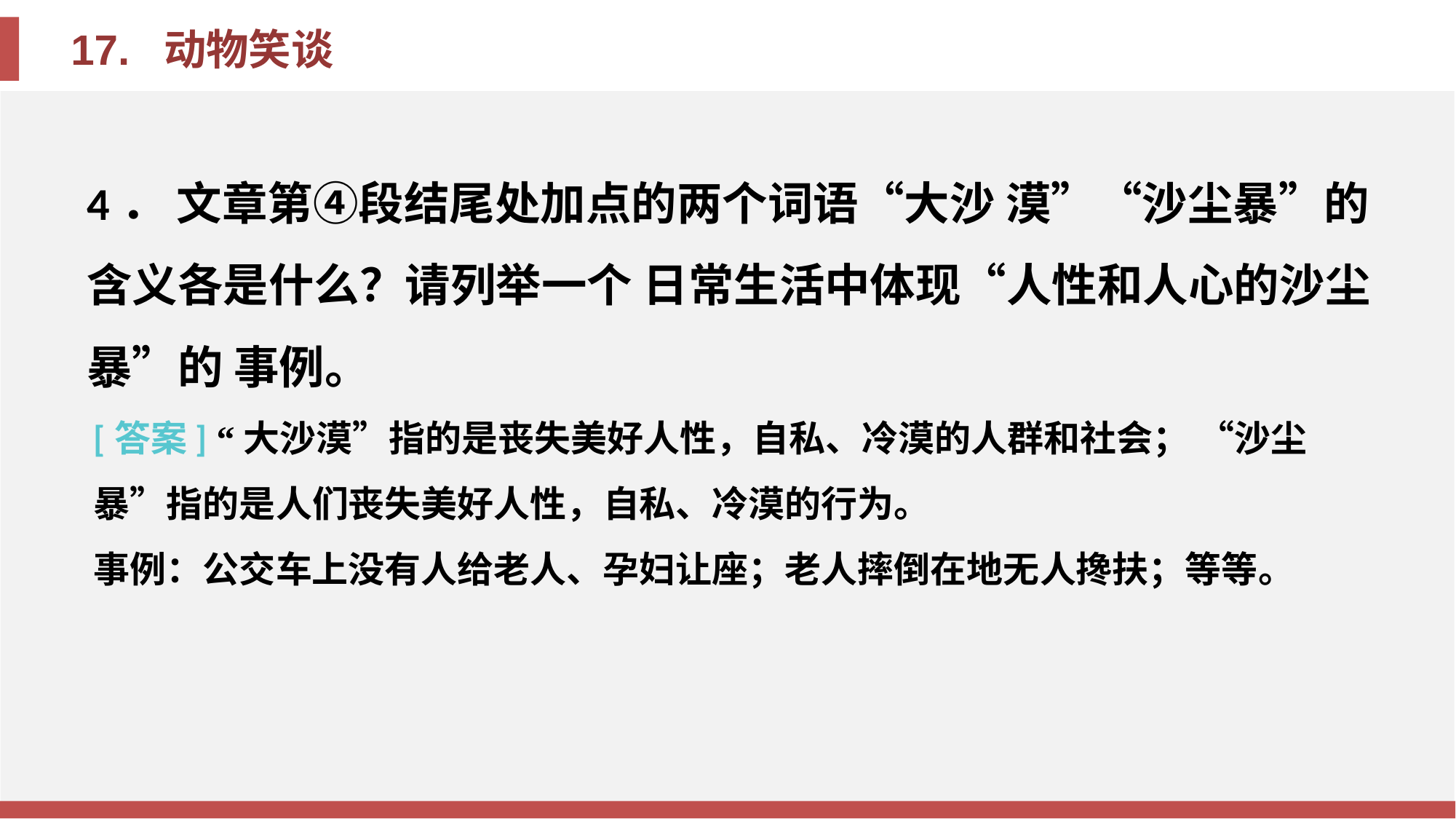

4． 文章第④段结尾处加点的两个词语“大沙 漠”“沙尘暴”的含义各是什么？请列举一个 日常生活中体现“人性和人心的沙尘暴”的 事例。
[答案] “大沙漠”指的是丧失美好人性，自私、冷漠的人群和社会； “沙尘暴”指的是人们丧失美好人性，自私、冷漠的行为。
事例：公交车上没有人给老人、孕妇让座；老人摔倒在地无人搀扶；等等。